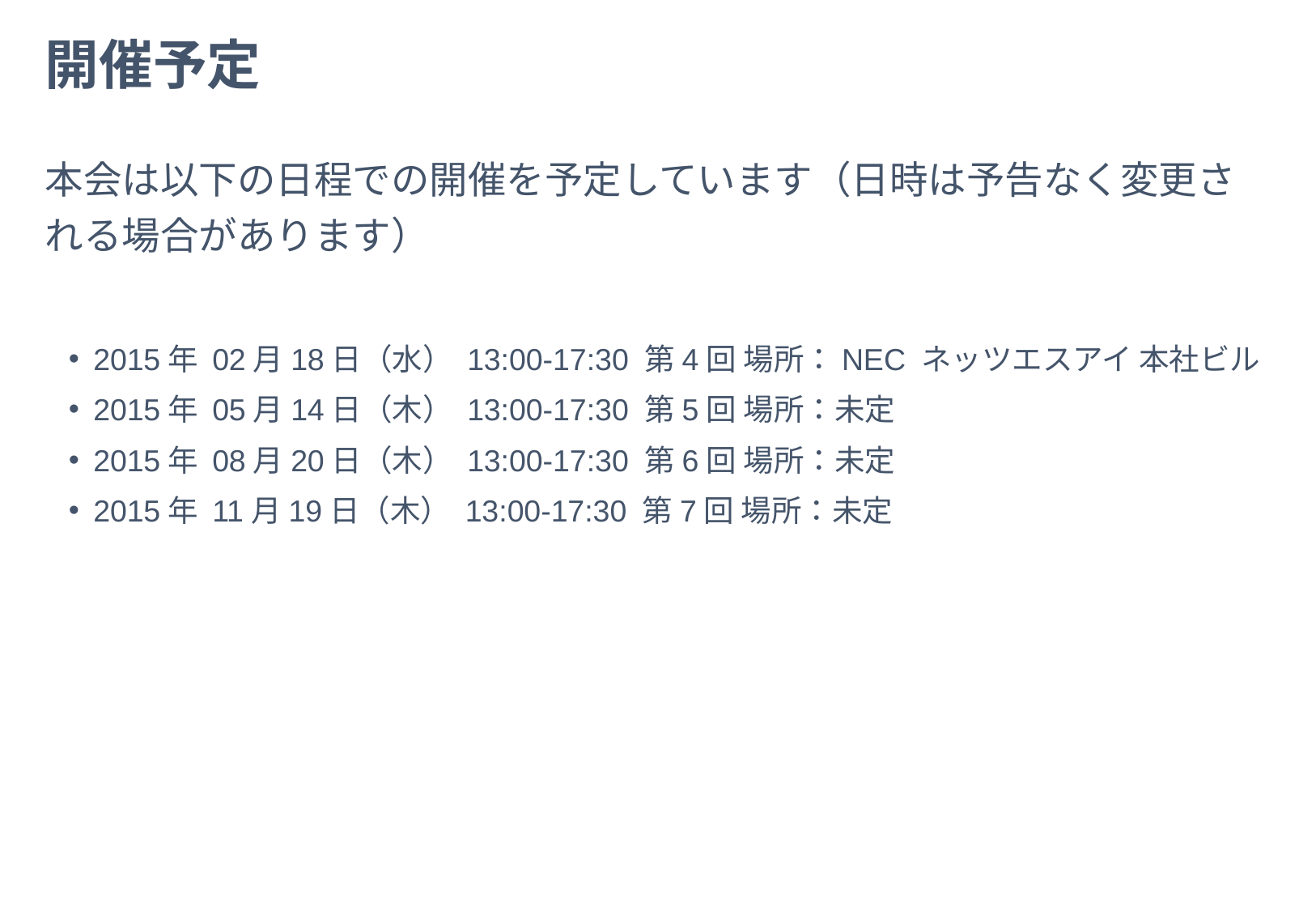

# 開催予定
本会は以下の日程での開催を予定しています（日時は予告なく変更される場合があります）

2015年 02月18日（水） 13:00-17:30 第4回 場所：NEC ネッツエスアイ 本社ビル
2015年 05月14日（木） 13:00-17:30 第5回 場所：未定
2015年 08月20日（木） 13:00-17:30 第6回 場所：未定
2015年 11月19日（木） 13:00-17:30 第7回 場所：未定